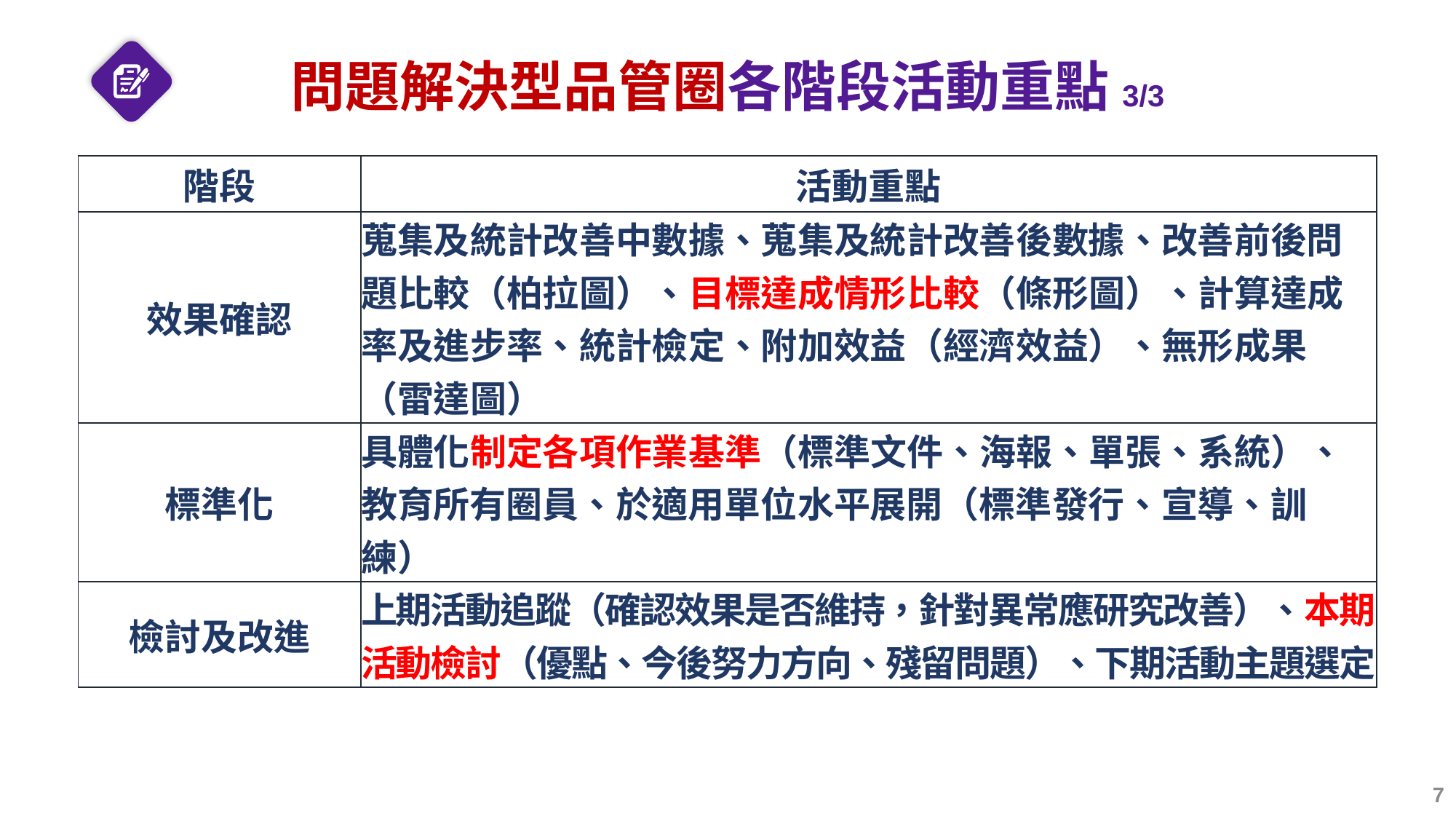

# 問題解決型品管圈各階段活動重點3/3
| 階段 | 活動重點 |
| --- | --- |
| 效果確認 | 蒐集及統計改善中數據、蒐集及統計改善後數據、改善前後問題比較（柏拉圖）、目標達成情形比較（條形圖）、計算達成率及進步率、統計檢定、附加效益（經濟效益）、無形成果（雷達圖） |
| 標準化 | 具體化制定各項作業基準（標準文件、海報、單張、系統）、教育所有圈員、於適用單位水平展開（標準發行、宣導、訓練） |
| 檢討及改進 | 上期活動追蹤（確認效果是否維持，針對異常應研究改善）、本期活動檢討（優點、今後努力方向、殘留問題）、下期活動主題選定 |
7